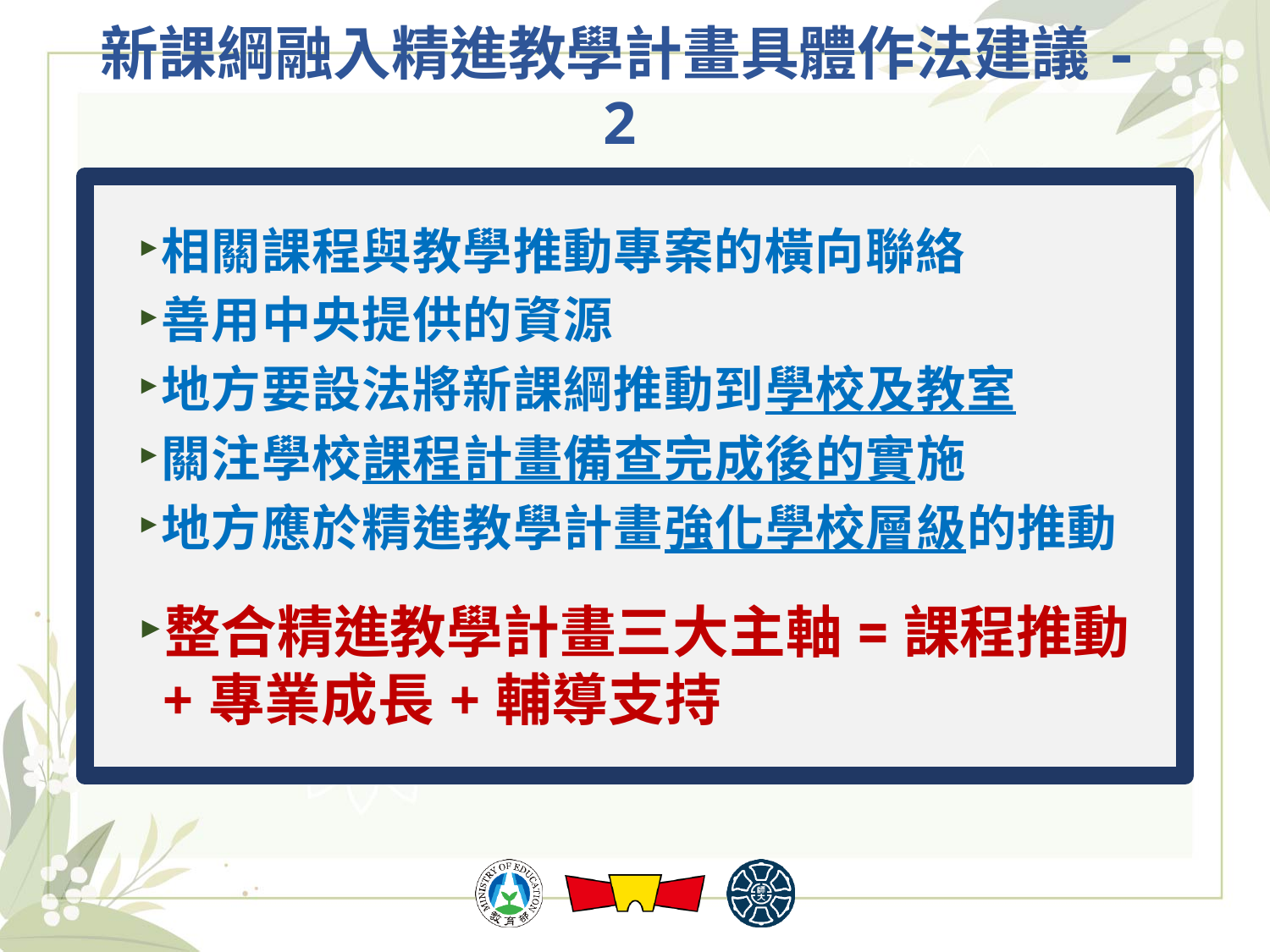

# 新課綱融入精進教學計畫具體作法建議-2
相關課程與教學推動專案的橫向聯絡
善用中央提供的資源
地方要設法將新課綱推動到學校及教室
關注學校課程計畫備查完成後的實施
地方應於精進教學計畫強化學校層級的推動

整合精進教學計畫三大主軸=課程推動+專業成長+輔導支持